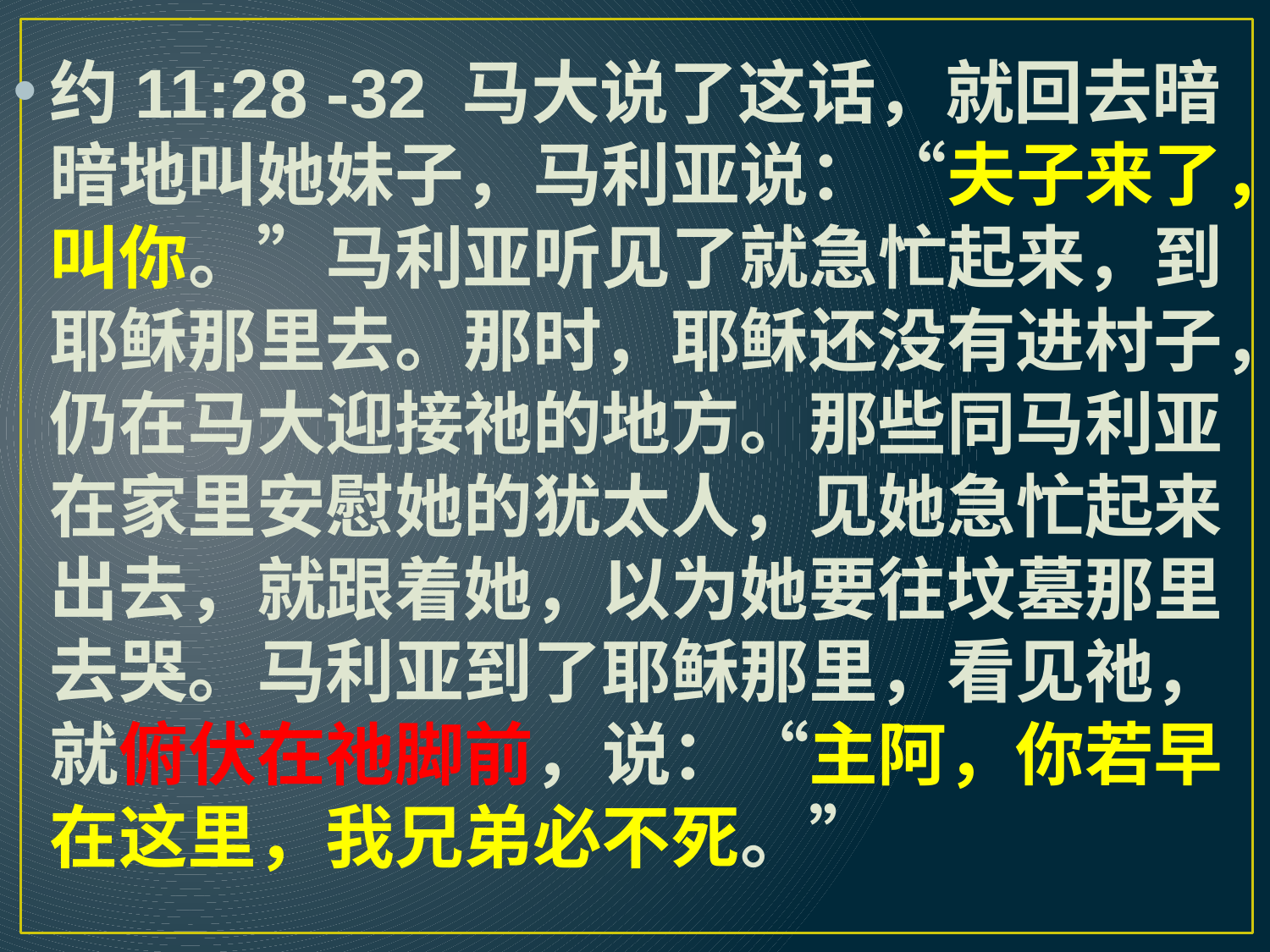

#
约11:28 -32 马大说了这话，就回去暗暗地叫她妹子，马利亚说：“夫子来了，叫你。”马利亚听见了就急忙起来，到耶稣那里去。那时，耶稣还没有进村子，仍在马大迎接祂的地方。那些同马利亚在家里安慰她的犹太人，见她急忙起来出去，就跟着她，以为她要往坟墓那里去哭。马利亚到了耶稣那里，看见祂，就俯伏在祂脚前，说：“主阿，你若早在这里，我兄弟必不死。”